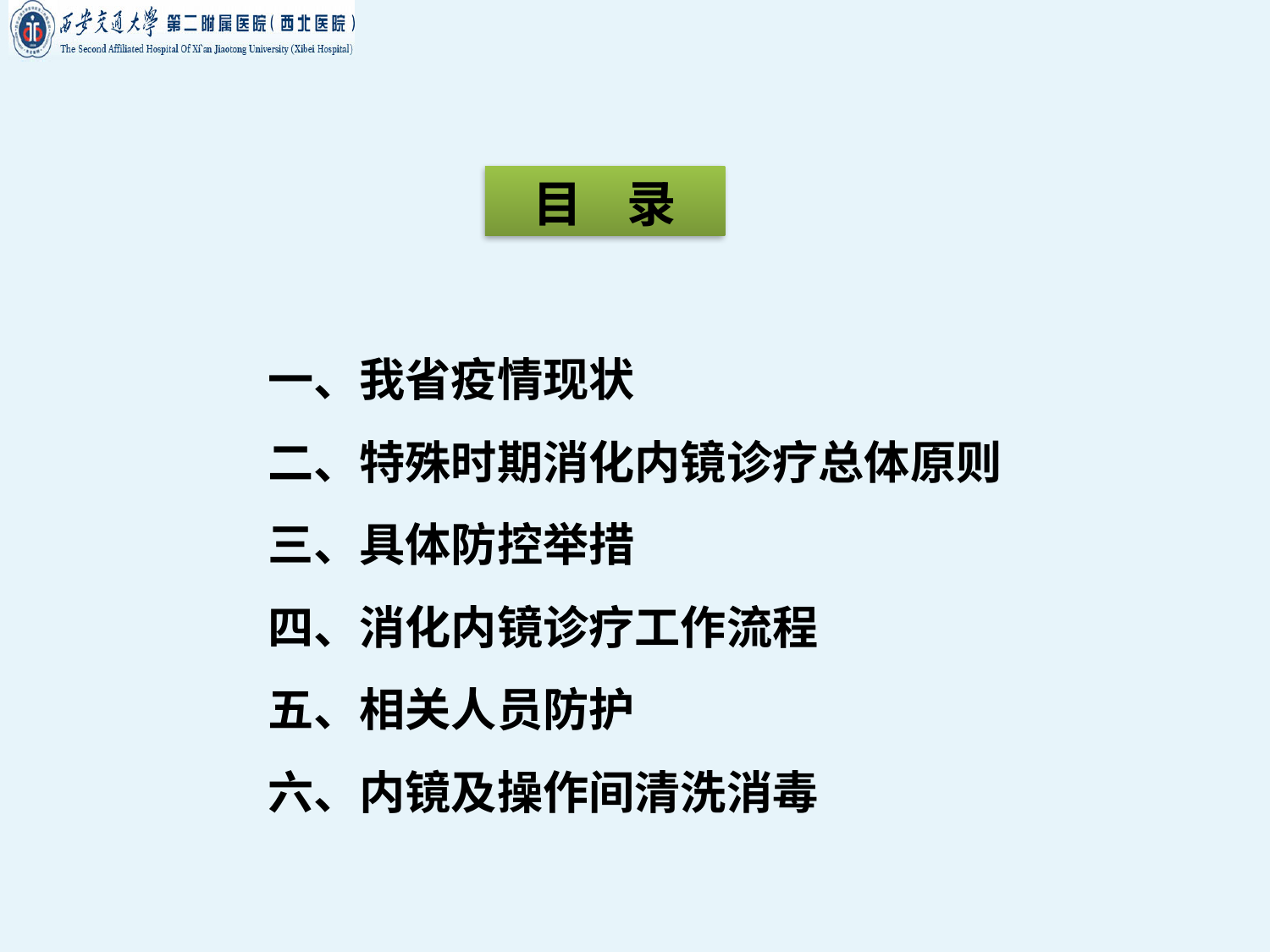

目    录
# 一、我省疫情现状 二、特殊时期消化内镜诊疗总体原则 三、具体防控举措 四、消化内镜诊疗工作流程 五、相关人员防护 六、内镜及操作间清洗消毒